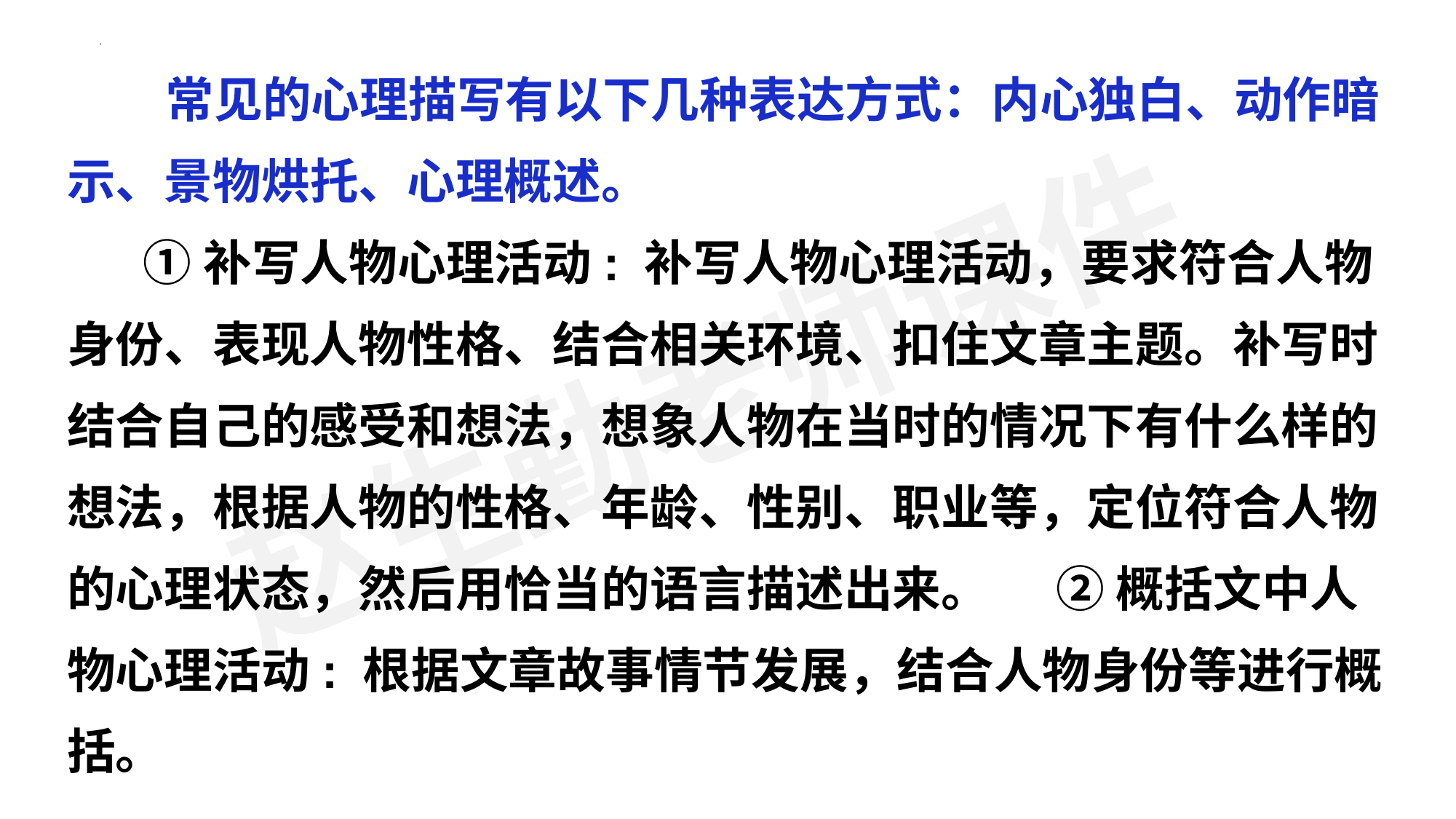

常见的心理描写有以下几种表达方式：内心独白、动作暗示、景物烘托、心理概述。
   ①补写人物心理活动: 补写人物心理活动，要求符合人物身份、表现人物性格、结合相关环境、扣住文章主题。补写时结合自己的感受和想法，想象人物在当时的情况下有什么样的想法，根据人物的性格、年龄、性别、职业等，定位符合人物的心理状态，然后用恰当的语言描述出来。      ② 概括文中人物心理活动: 根据文章故事情节发展，结合人物身份等进行概括。